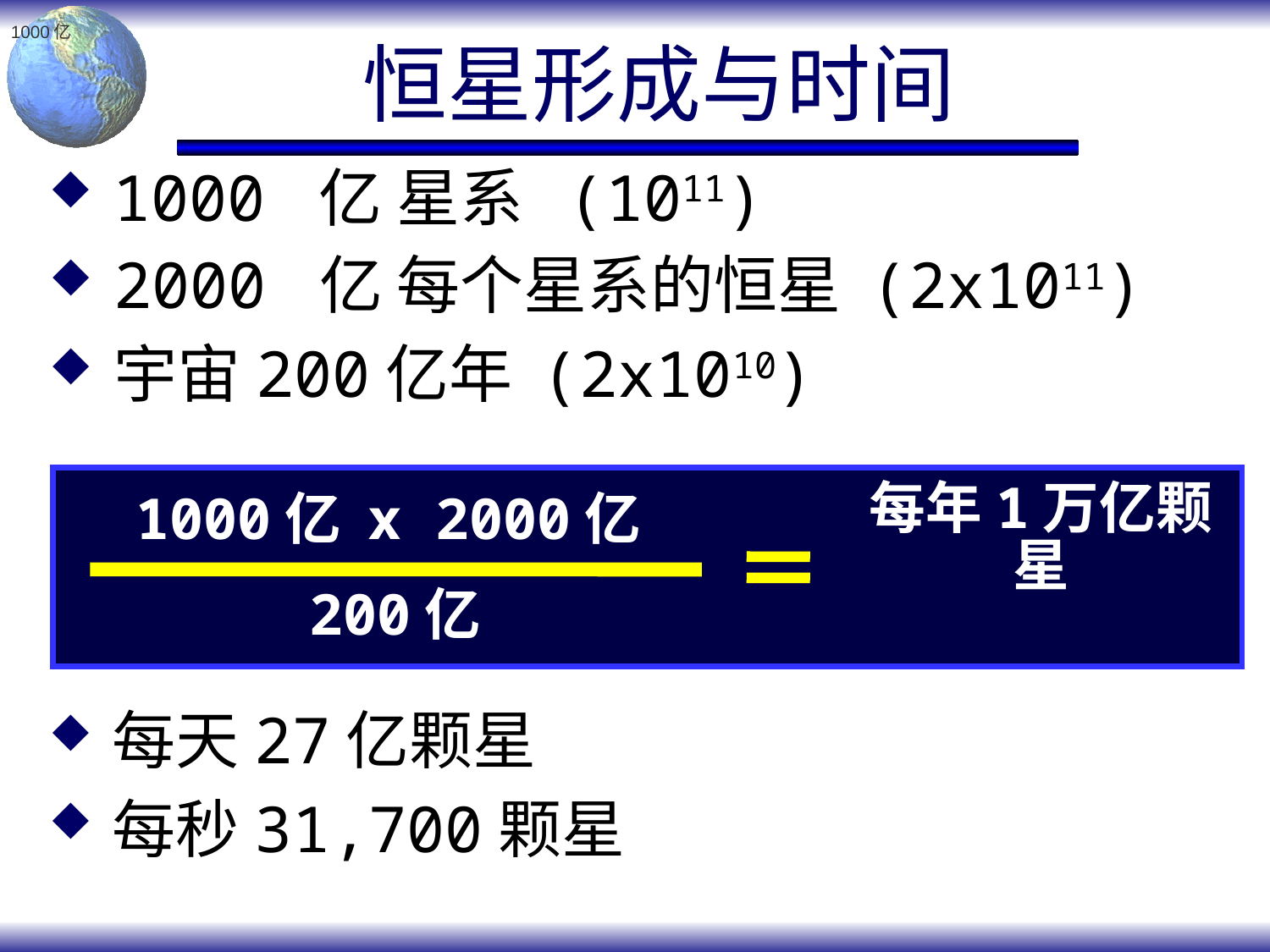

# 恒星形成与时间
1000亿
1000 亿 星系  (1011)
2000 亿 每个星系的恒星 (2x1011)
宇宙200亿年 (2x1010)

每年1万亿颗星
1000亿 x 2000亿
200亿

每天27亿颗星
每秒31,700颗星